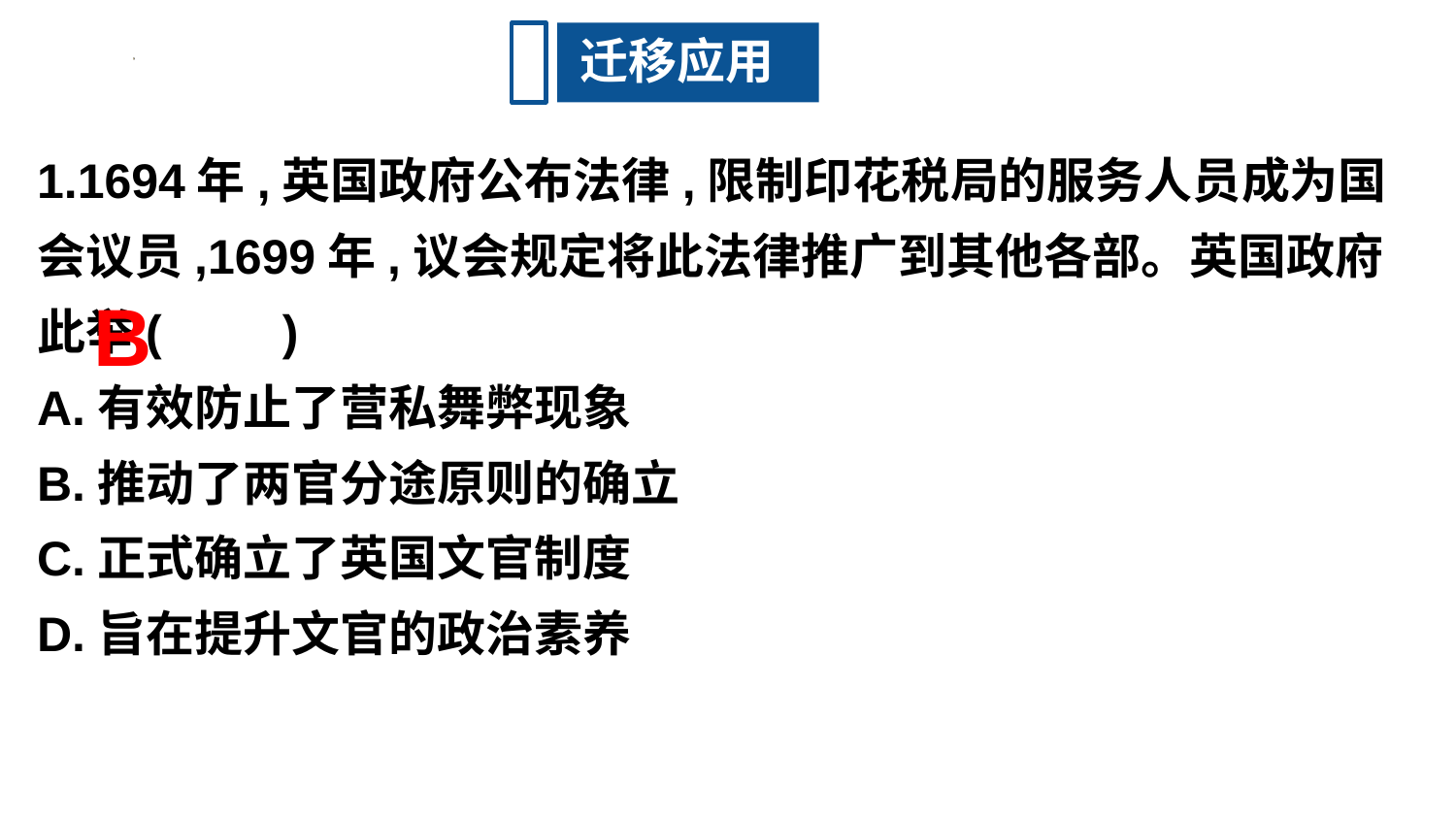

迁移应用
1.1694年,英国政府公布法律,限制印花税局的服务人员成为国会议员,1699年,议会规定将此法律推广到其他各部。英国政府此举(　　)
A.有效防止了营私舞弊现象
B.推动了两官分途原则的确立
C.正式确立了英国文官制度
D.旨在提升文官的政治素养
B